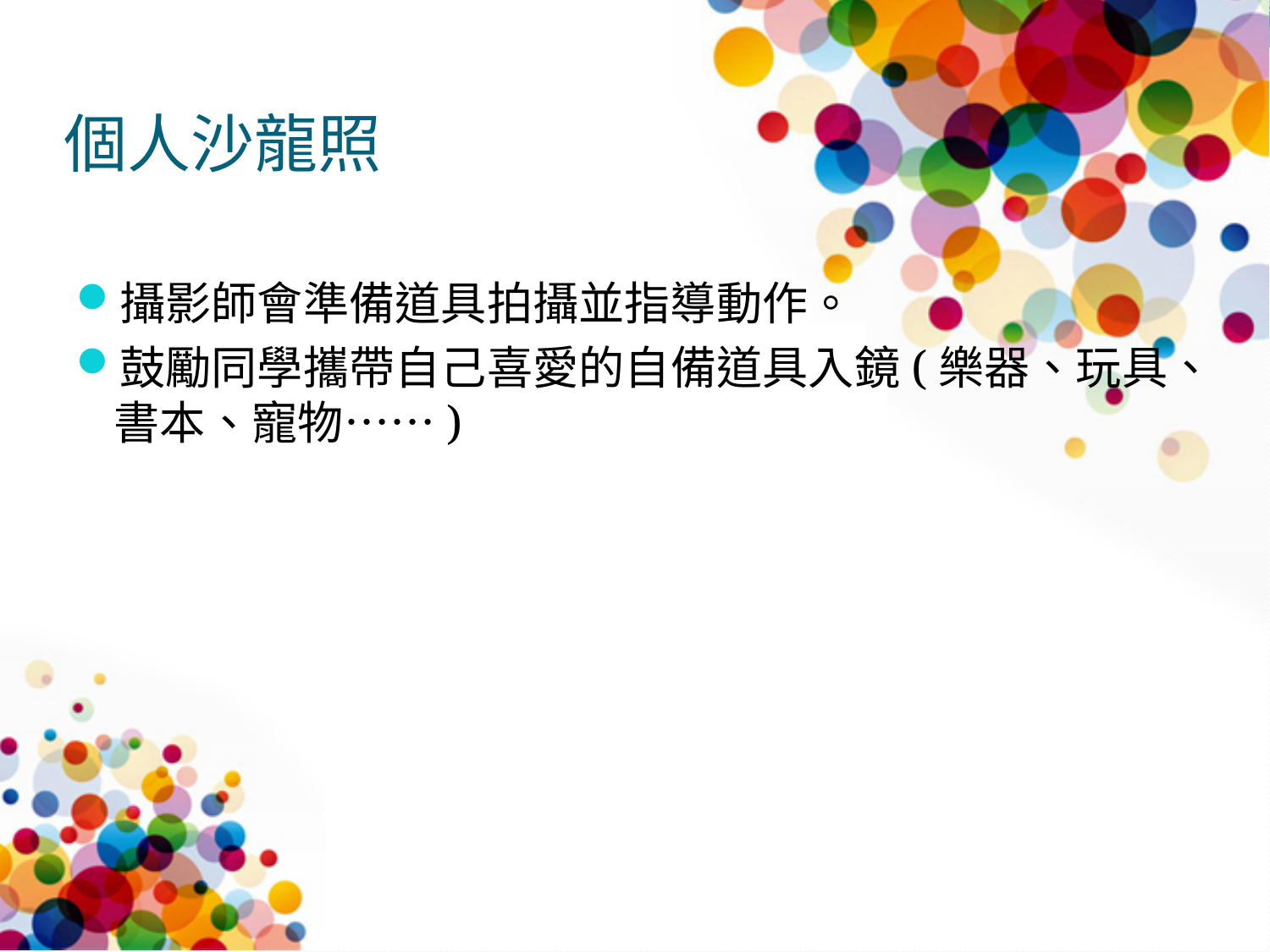

# 個人沙龍照
攝影師會準備道具拍攝並指導動作。
鼓勵同學攜帶自己喜愛的自備道具入鏡(樂器、玩具、書本、寵物……)